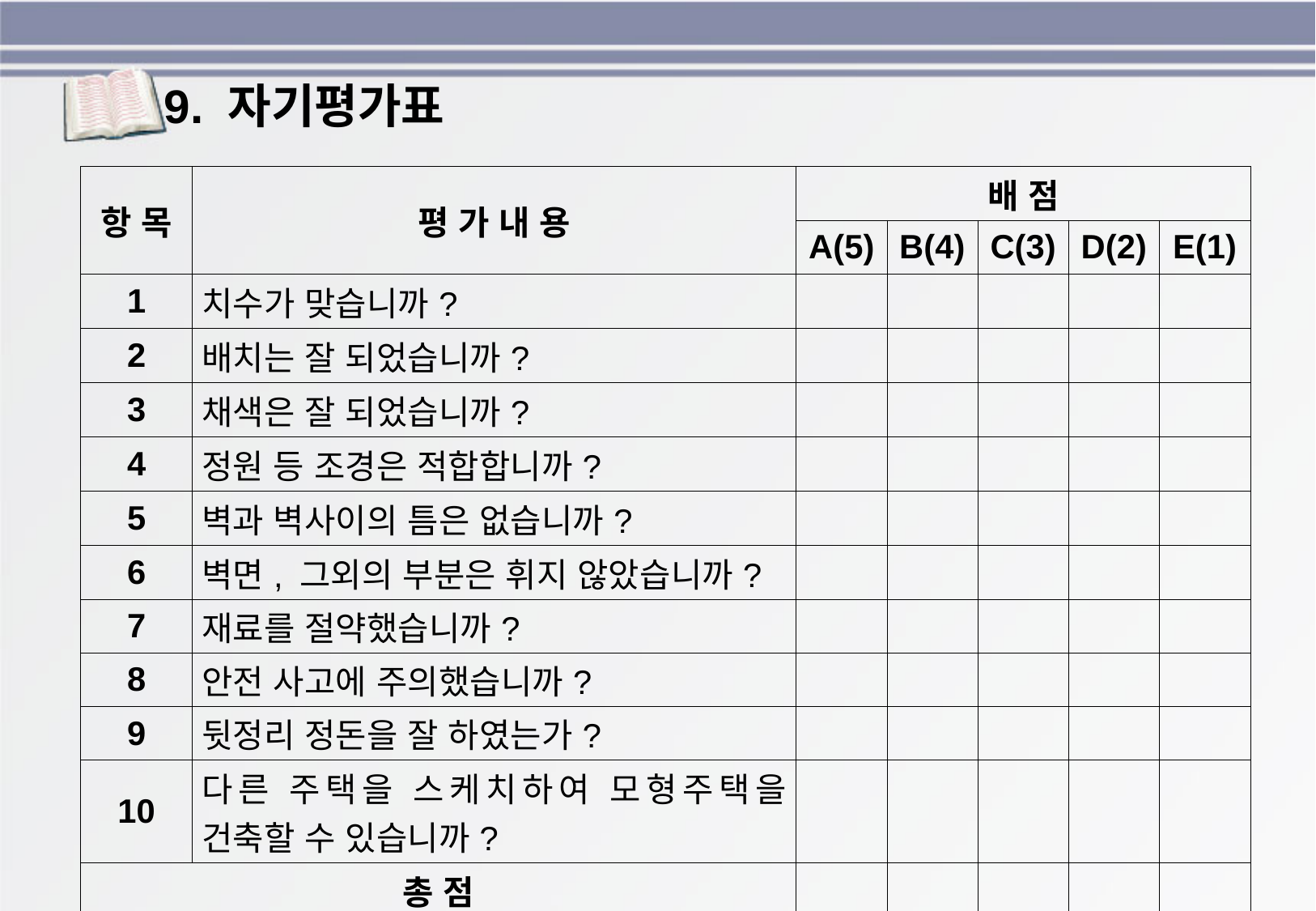

9. 자기평가표
| 항 목 | 평 가 내 용 | 배 점 |  |  |  |  |
| --- | --- | --- | --- | --- | --- | --- |
|  |  | A(5) | B(4) | C(3) | D(2) | E(1) |
| 1 | 치수가 맞습니까? |  |  |  |  |  |
| 2 | 배치는 잘 되었습니까? |  |  |  |  |  |
| 3 | 채색은 잘 되었습니까? |  |  |  |  |  |
| 4 | 정원 등 조경은 적합합니까? |  |  |  |  |  |
| 5 | 벽과 벽사이의 틈은 없습니까? |  |  |  |  |  |
| 6 | 벽면, 그외의 부분은 휘지 않았습니까? |  |  |  |  |  |
| 7 | 재료를 절약했습니까? |  |  |  |  |  |
| 8 | 안전 사고에 주의했습니까? |  |  |  |  |  |
| 9 | 뒷정리 정돈을 잘 하였는가? |  |  |  |  |  |
| 10 | 다른 주택을 스케치하여 모형주택을 건축할 수 있습니까? |  |  |  |  |  |
| 총 점 |  |  |  |  |  |  |